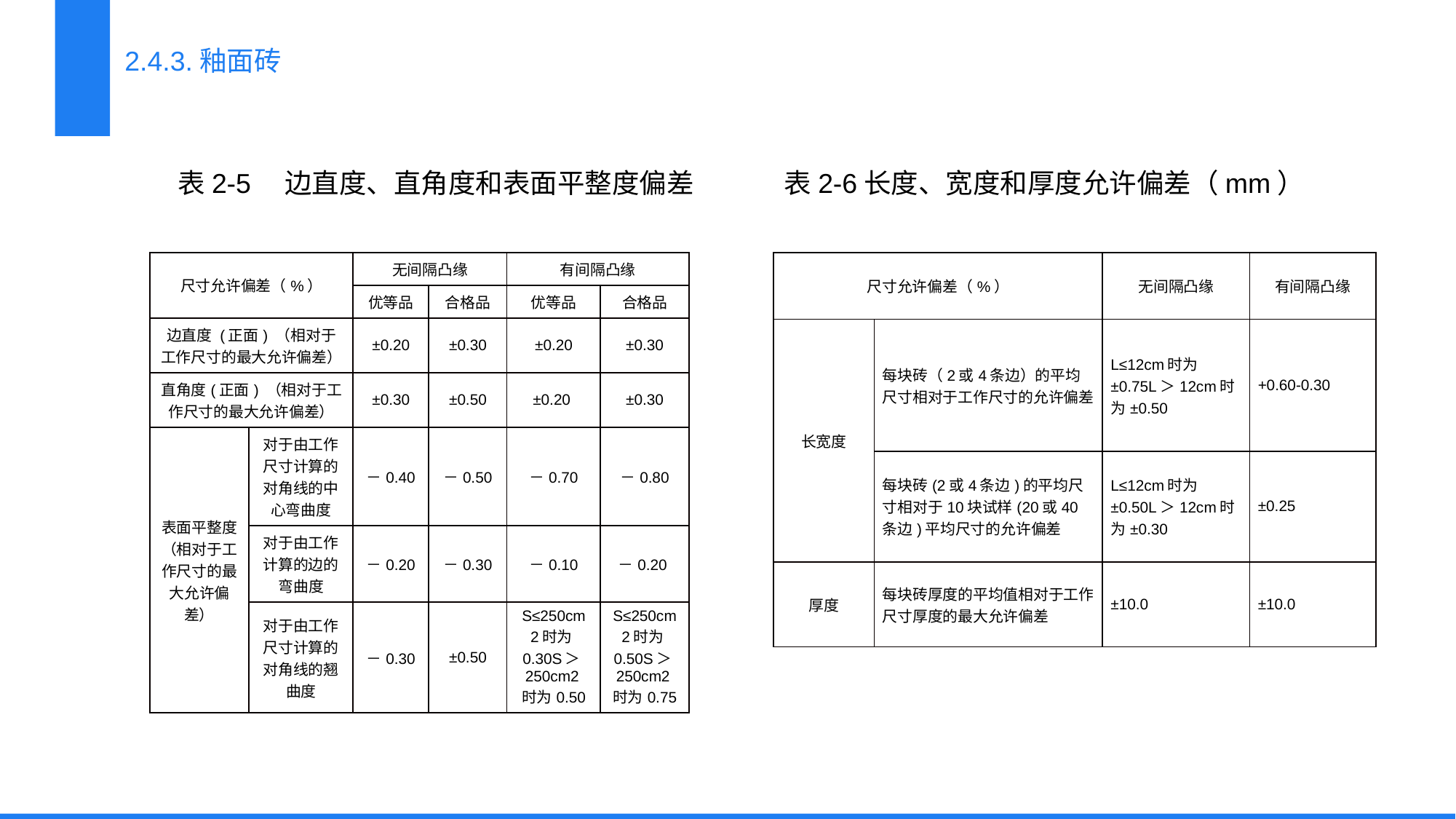

2.4.3.釉面砖

表2-5　边直度、直角度和表面平整度偏差
表2-6长度、宽度和厚度允许偏差（mm）
| 尺寸允许偏差（%） |  | 无间隔凸缘 |  | 有间隔凸缘 |  |
| --- | --- | --- | --- | --- | --- |
|  |  | 优等品 | 合格品 | 优等品 | 合格品 |
| 边直度 (正面) （相对于工作尺寸的最大允许偏差） |  | ±0.20 | ±0.30 | ±0.20 | ±0.30 |
| 直角度(正面) （相对于工作尺寸的最大允许偏差） |  | ±0.30 | ±0.50 | ±0.20 | ±0.30 |
| 表面平整度（相对于工作尺寸的最大允许偏差） | 对于由工作尺寸计算的对角线的中心弯曲度 | －0.40 | －0.50 | －0.70 | －0.80 |
|  | 对于由工作计算的边的弯曲度 | －0.20 | －0.30 | －0.10 | －0.20 |
|  | 对于由工作尺寸计算的对角线的翘曲度 | －0.30 | ±0.50 | S≤250cm2时为0.30S＞250cm2时为0.50 | S≤250cm2时为0.50S＞250cm2时为0.75 |
| 尺寸允许偏差（%） |  | 无间隔凸缘 | 有间隔凸缘 |
| --- | --- | --- | --- |
| 长宽度 | 每块砖（2或4条边）的平均尺寸相对于工作尺寸的允许偏差 | L≤12cm时为±0.75L＞12cm时为±0.50 | +0.60-0.30 |
|  | 每块砖(2或4条边)的平均尺寸相对于10块试样(20或40条边)平均尺寸的允许偏差 | L≤12cm时为±0.50L＞12cm时为±0.30 | ±0.25 |
| 厚度 | 每块砖厚度的平均值相对于工作尺寸厚度的最大允许偏差 | ±10.0 | ±10.0 |